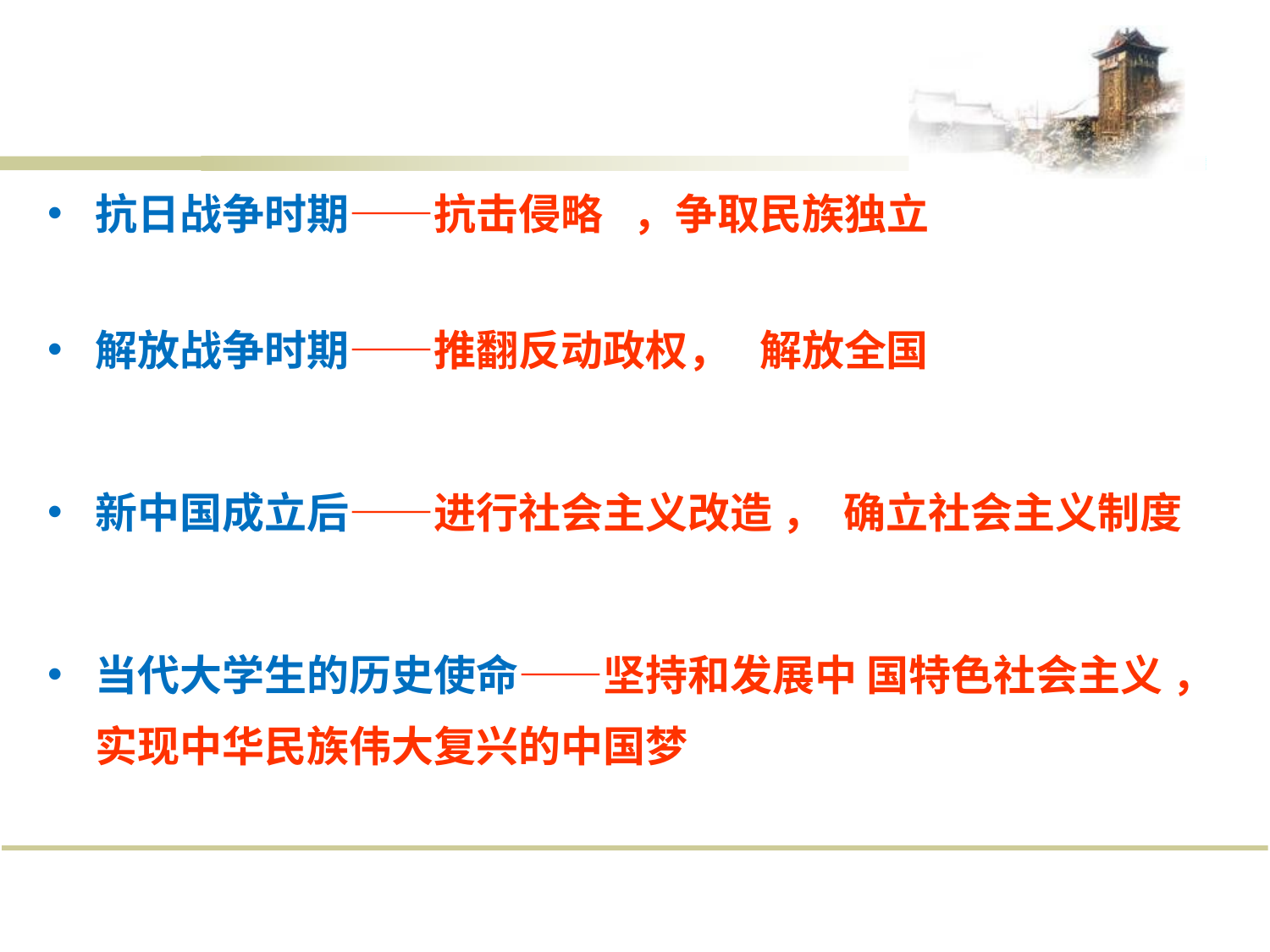

抗日战争时期——抗击侵略 ，争取民族独立

解放战争时期——推翻反动政权， 解放全国

新中国成立后——进行社会主义改造 ，  确立社会主义制度

当代大学生的历史使命——坚持和发展中 国特色社会主义 ，实现中华民族伟大复兴的中国梦

14